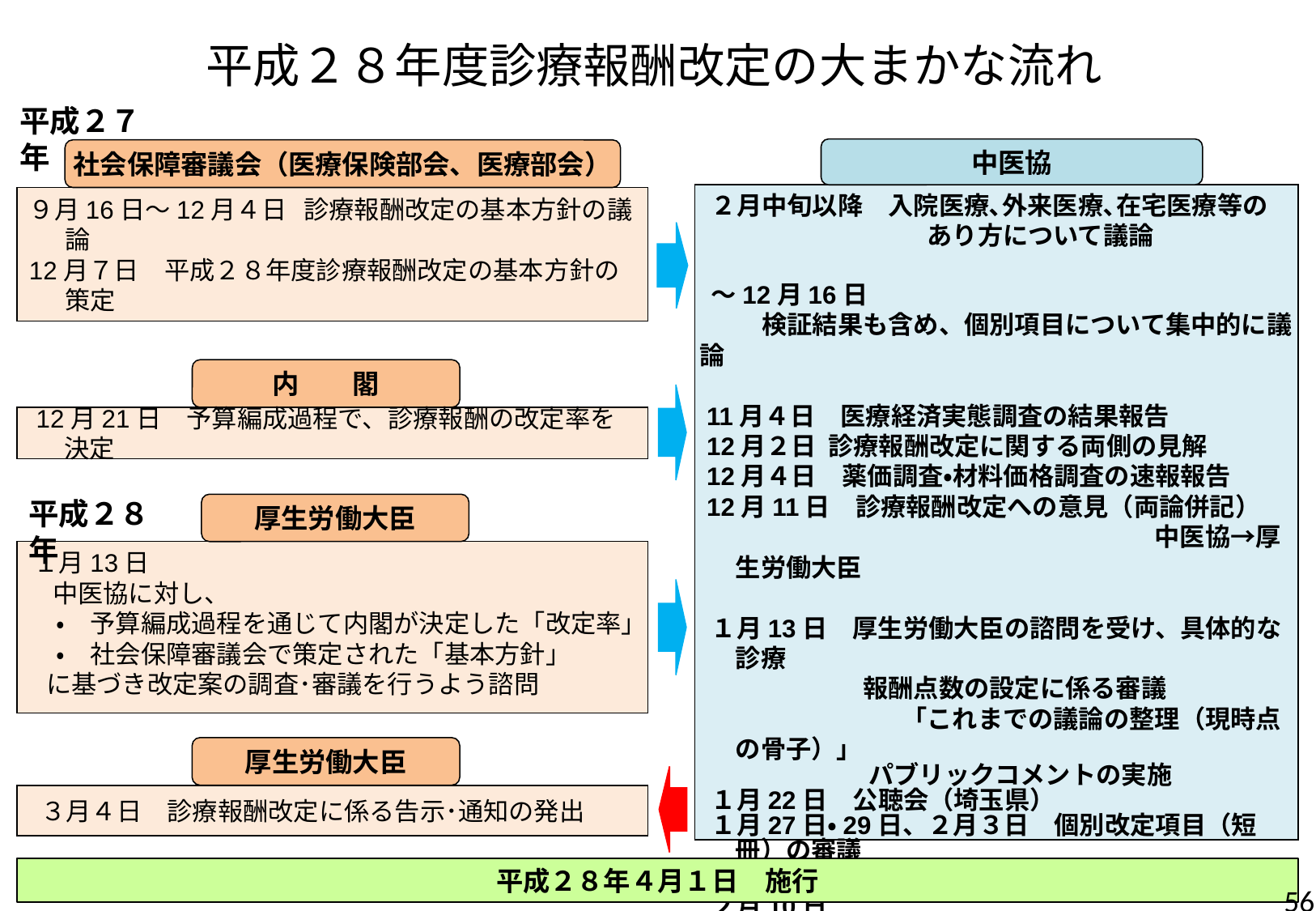

平成２８年度診療報酬改定の大まかな流れ
平成２７年
中医協
社会保障審議会（医療保険部会、医療部会）
 ２月中旬以降　入院医療､外来医療､在宅医療等の
　　　　　　　　　あり方について議論

 ～12月16日
 　　検証結果も含め、個別項目について集中的に議論

 11月４日　医療経済実態調査の結果報告
 12月２日  診療報酬改定に関する両側の見解
 12月４日　薬価調査・材料価格調査の速報報告
 12月11日　診療報酬改定への意見（両論併記）
　　　　　　　　　　　　　　　　　　中医協→厚生労働大臣

 １月13日　厚生労働大臣の諮問を受け、具体的な診療
 　　　　　　報酬点数の設定に係る審議
　　　　　　　　「これまでの議論の整理（現時点の骨子）」
 　　　　　　 パブリックコメントの実施
 １月22日　公聴会（埼玉県）
 １月27日・29日、２月３日　個別改定項目（短冊）の審議

 ２月10日
 　厚生労働大臣に対し、改定案を答申
９月16日～12月４日   診療報酬改定の基本方針の議論
12月７日　平成２８年度診療報酬改定の基本方針の策定

内　　閣

 12月21日　予算編成過程で、診療報酬の改定率を決定
平成２８年
厚生労働大臣
 １月13日
　 中医協に対し、
 ・　予算編成過程を通じて内閣が決定した「改定率」
 ・　社会保障審議会で策定された「基本方針」
 に基づき改定案の調査･審議を行うよう諮問

厚生労働大臣

 ３月４日　診療報酬改定に係る告示･通知の発出
平成２８年４月１日　施行
56